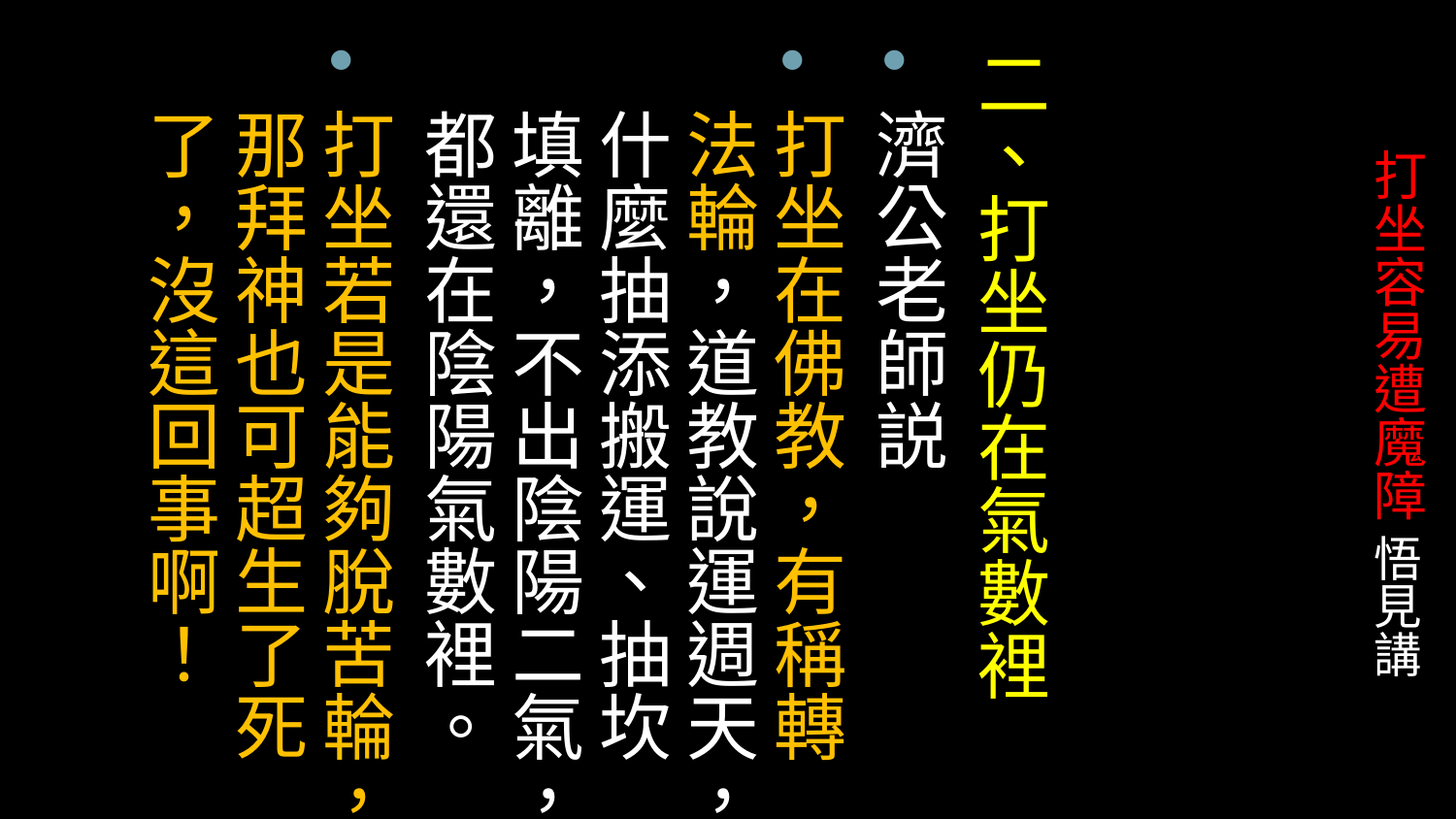

二、打坐仍在氣數裡
濟公老師説
打坐在佛教，有稱轉法輪，道教說運週天，什麼抽添搬運、抽坎填離，不出陰陽二氣，都還在陰陽氣數裡。
打坐若是能夠脫苦輪，那拜神也可超生了死了，沒這回事啊！

# 打坐容易遭魔障 悟見講